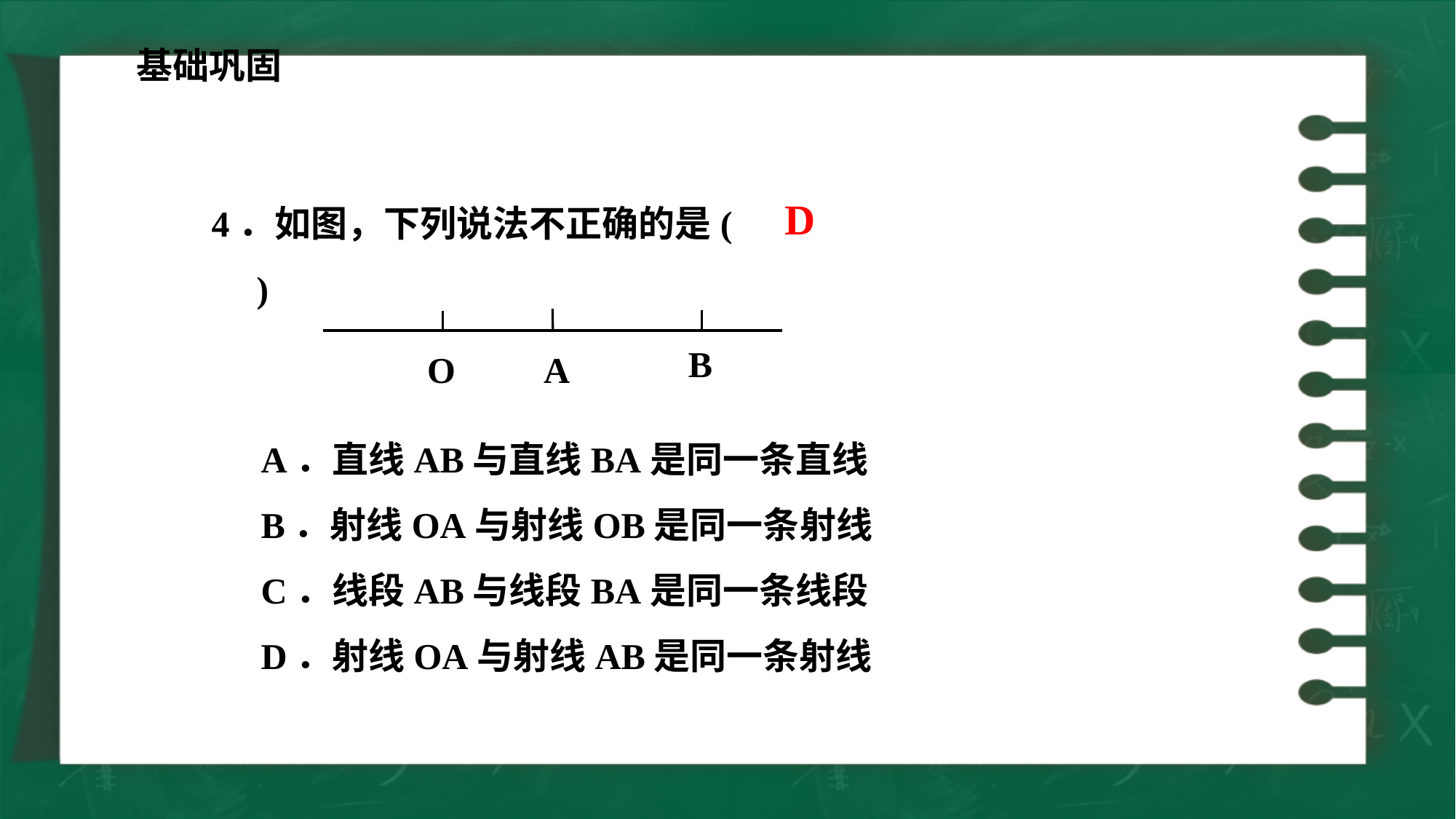

基础巩固
4．如图，下列说法不正确的是(　    　)
D
B
O
A
A．直线AB与直线BA是同一条直线
B．射线OA与射线OB是同一条射线
C．线段AB与线段BA是同一条线段
D．射线OA与射线AB是同一条射线